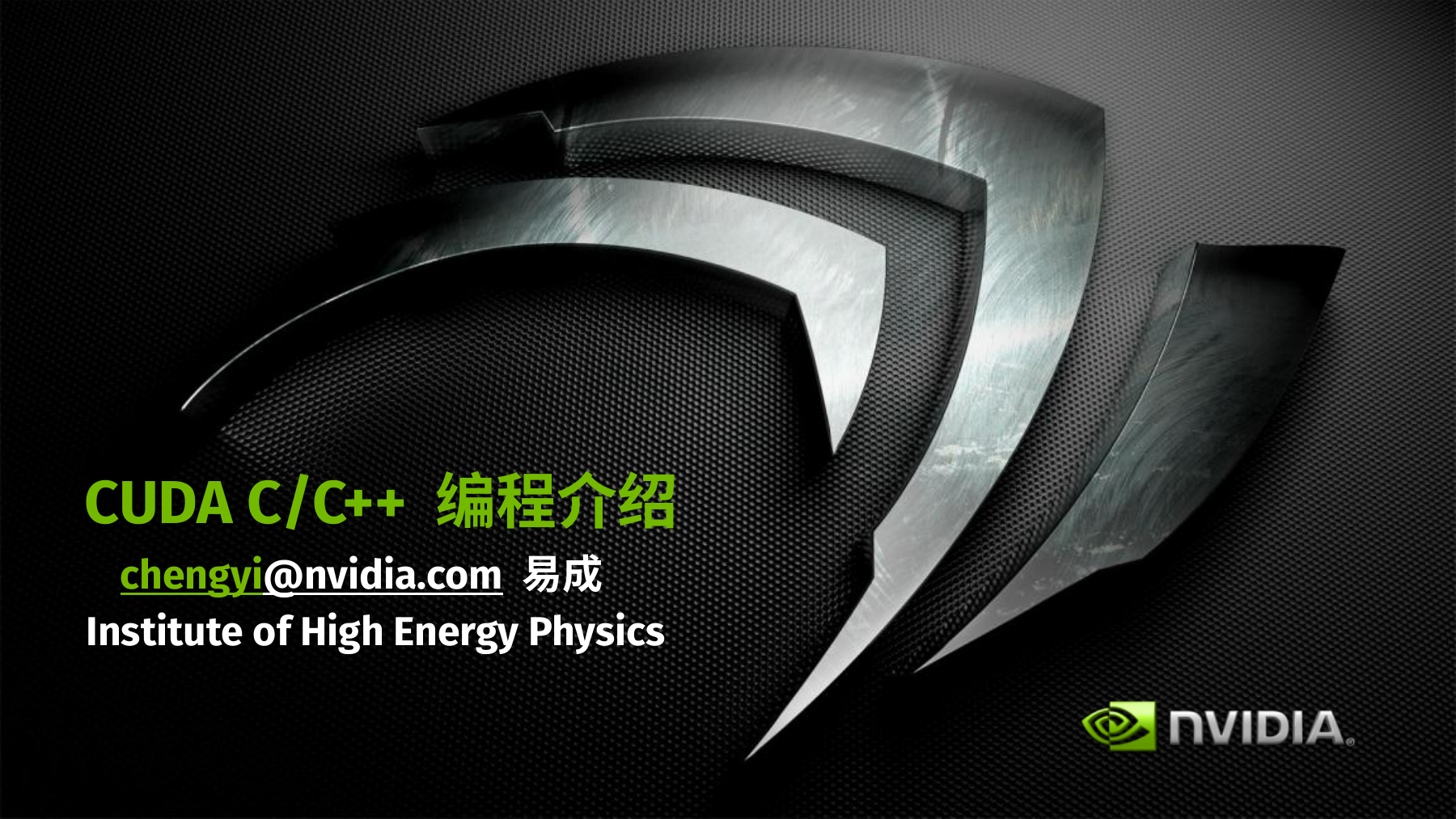

# CUDA C/C++ 编程介绍
chengyi@nvidia.com 易成
   Institute of High Energy Physics